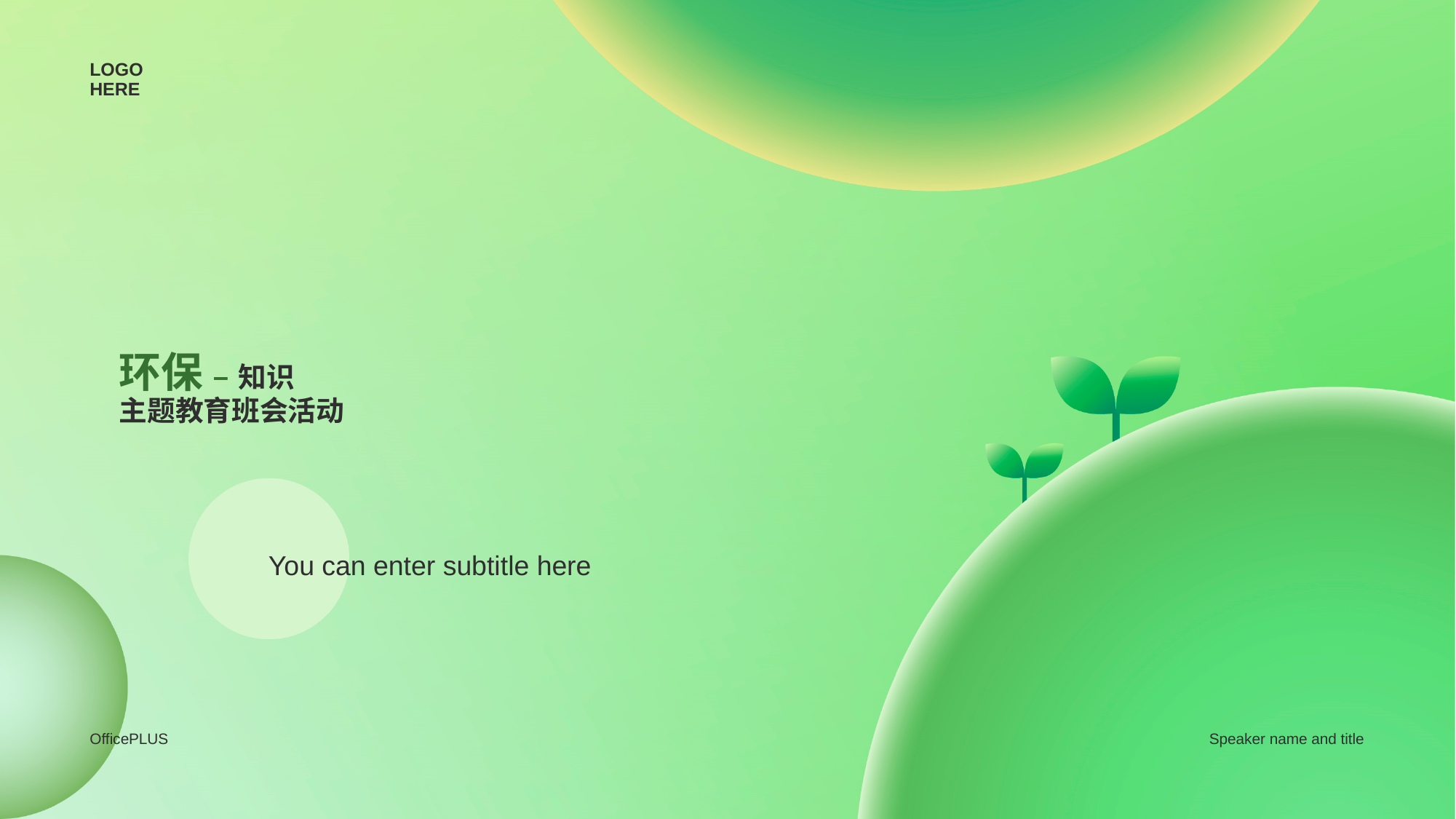

LOGO HERE
# 环保 – 知识 主题教育班会活动
You can enter subtitle here
OfficePLUS
Speaker name and title